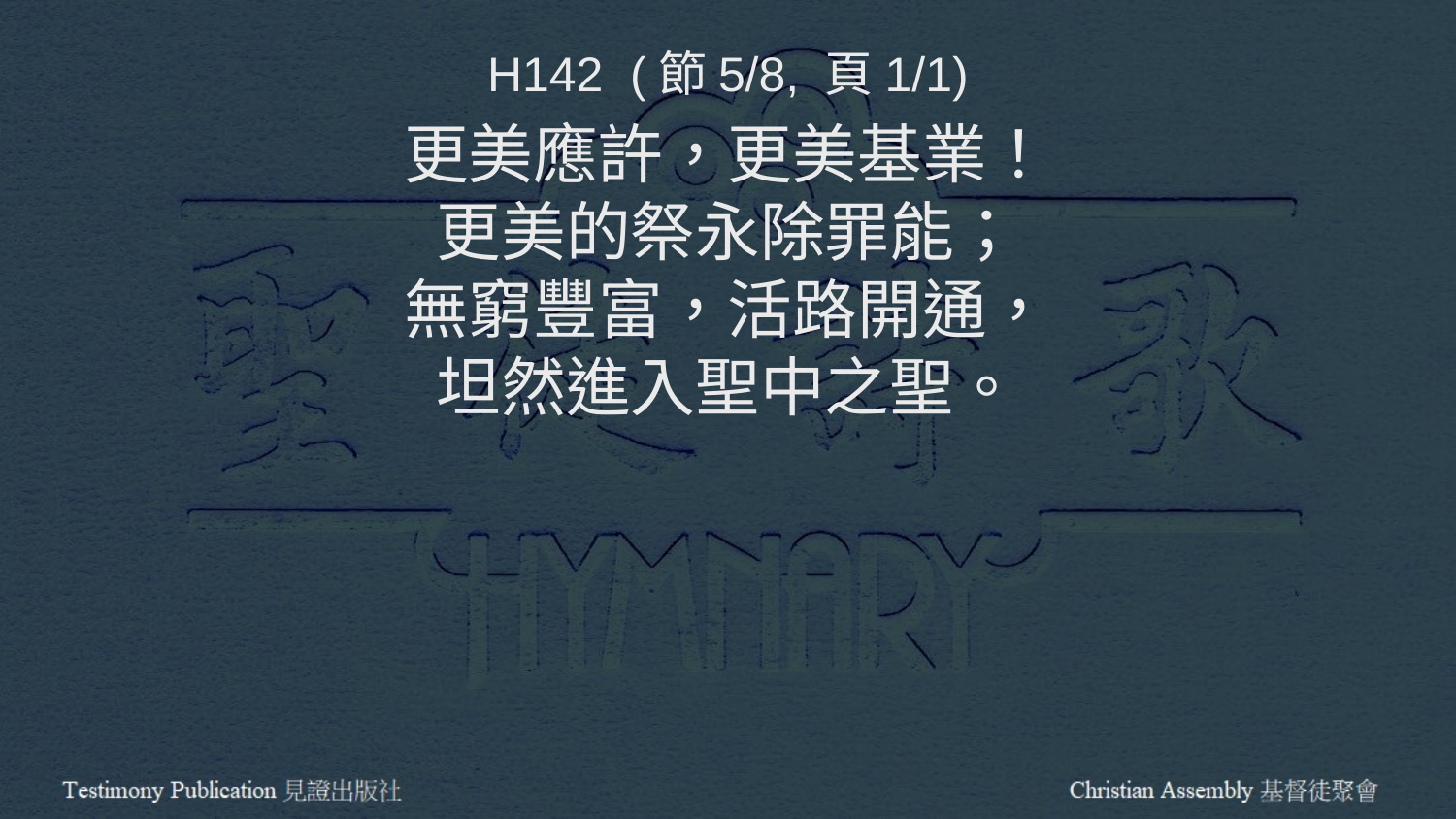

H142  (節5/8, 頁1/1)
更美應許，更美基業！
更美的祭永除罪能；
無窮豐富，活路開通，
坦然進入聖中之聖。